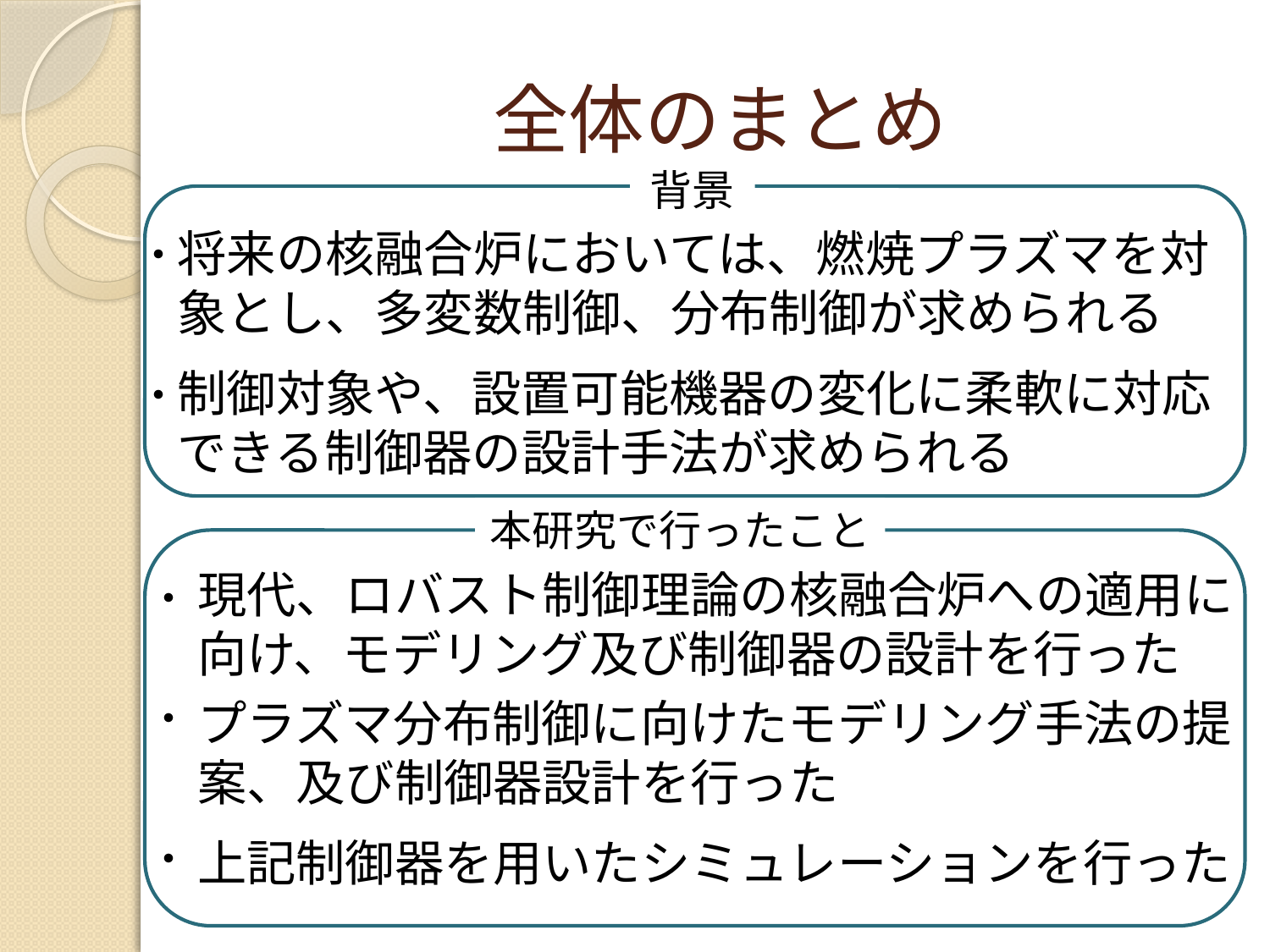

# 全体のまとめ
背景

将来の核融合炉においては、燃焼プラズマを対象とし、多変数制御、分布制御が求められる
・
制御対象や、設置可能機器の変化に柔軟に対応できる制御器の設計手法が求められる
・
本研究で行ったこと

現代、ロバスト制御理論の核融合炉への適用に向け、モデリング及び制御器の設計を行った
・
・
プラズマ分布制御に向けたモデリング手法の提案、及び制御器設計を行った
・
上記制御器を用いたシミュレーションを行った